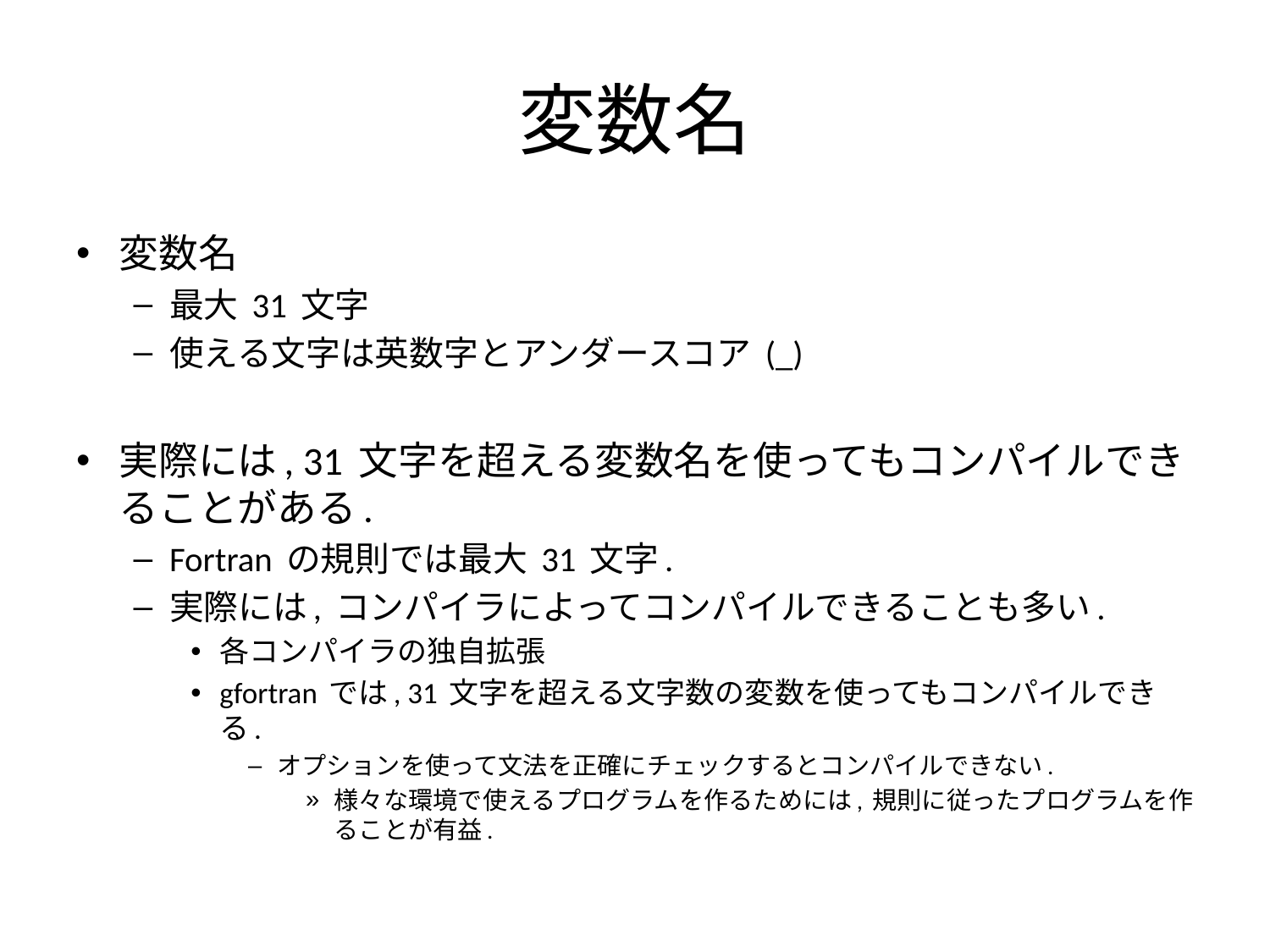

# 変数名
変数名
最大 31 文字
使える文字は英数字とアンダースコア (_)

実際には, 31 文字を超える変数名を使ってもコンパイルできることがある.
Fortran の規則では最大 31 文字.
実際には, コンパイラによってコンパイルできることも多い.
各コンパイラの独自拡張
gfortran では, 31 文字を超える文字数の変数を使ってもコンパイルできる.
オプションを使って文法を正確にチェックするとコンパイルできない.
様々な環境で使えるプログラムを作るためには, 規則に従ったプログラムを作ることが有益.